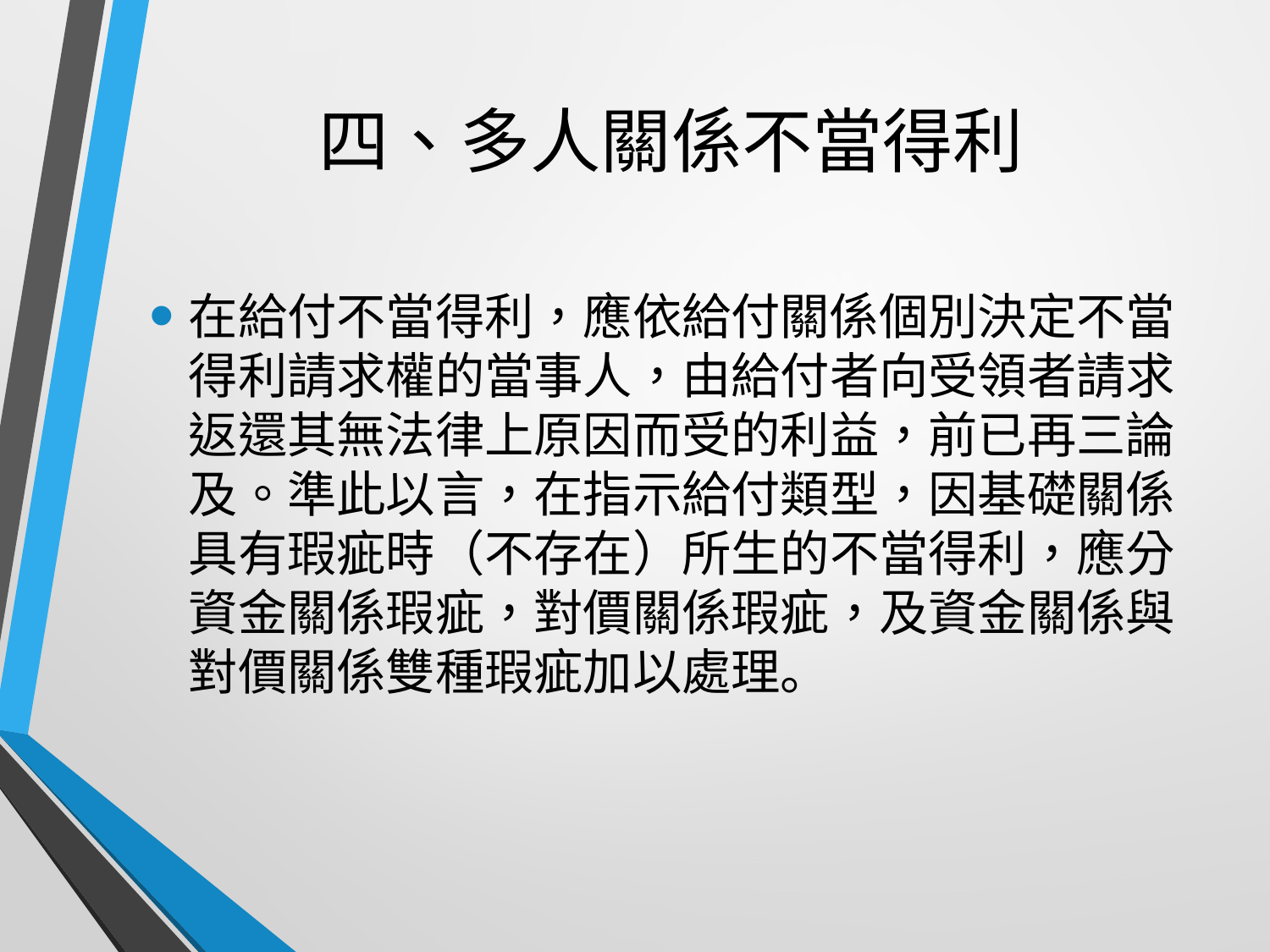

# 四、多人關係不當得利
在給付不當得利，應依給付關係個別決定不當得利請求權的當事人，由給付者向受領者請求返還其無法律上原因而受的利益，前已再三論及。準此以言，在指示給付類型，因基礎關係具有瑕疵時（不存在）所生的不當得利，應分資金關係瑕疵，對價關係瑕疵，及資金關係與對價關係雙種瑕疵加以處理。